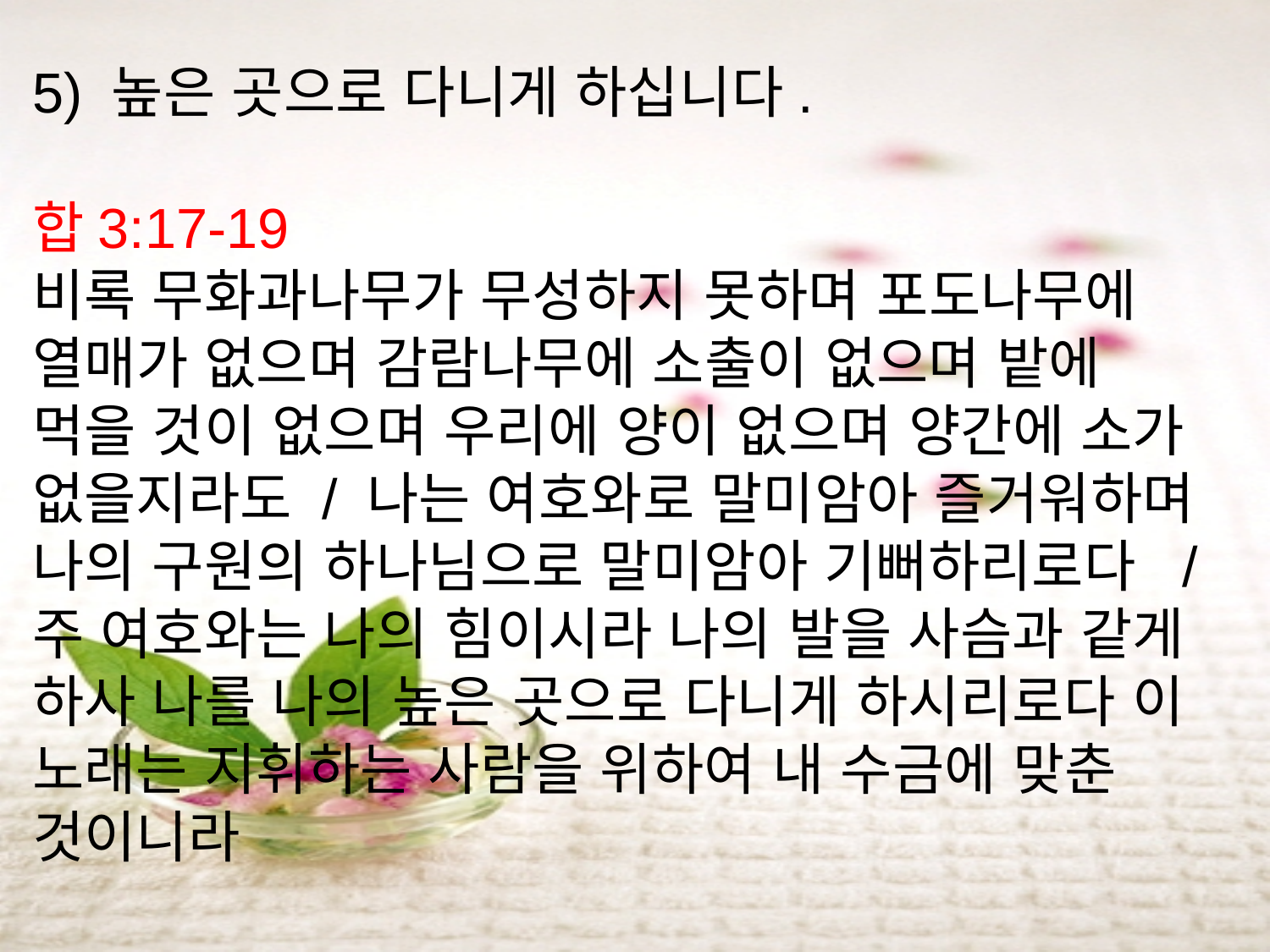

5) 높은 곳으로 다니게 하십니다.

합3:17-19
비록 무화과나무가 무성하지 못하며 포도나무에 열매가 없으며 감람나무에 소출이 없으며 밭에 먹을 것이 없으며 우리에 양이 없으며 양간에 소가 없을지라도 / 나는 여호와로 말미암아 즐거워하며 나의 구원의 하나님으로 말미암아 기뻐하리로다  / 주 여호와는 나의 힘이시라 나의 발을 사슴과 같게 하사 나를 나의 높은 곳으로 다니게 하시리로다 이 노래는 지휘하는 사람을 위하여 내 수금에 맞춘 것이니라